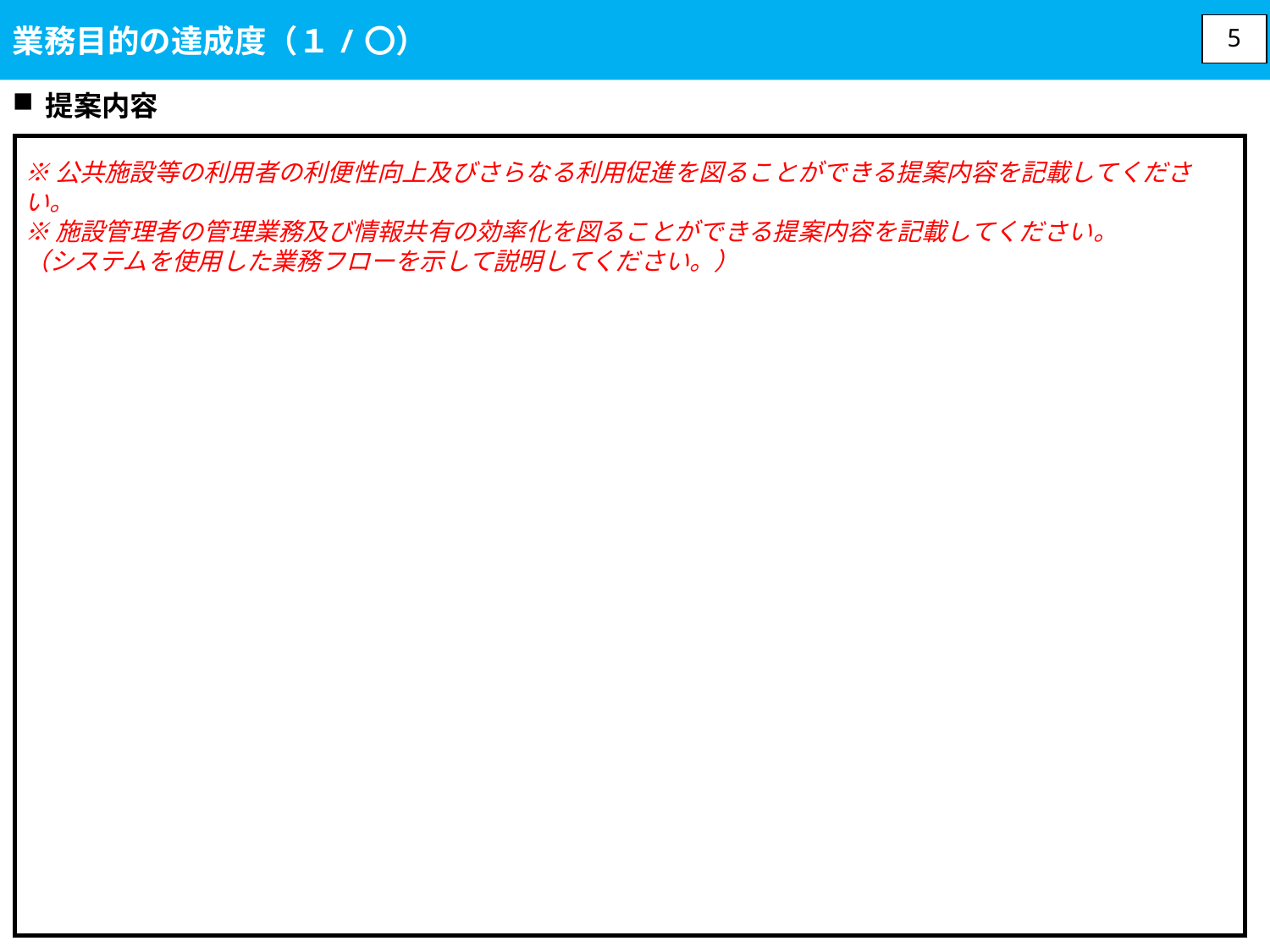

業務目的の達成度（１/〇）
5
提案内容

※公共施設等の利用者の利便性向上及びさらなる利用促進を図ることができる提案内容を記載してください。
※施設管理者の管理業務及び情報共有の効率化を図ることができる提案内容を記載してください。
（システムを使用した業務フローを示して説明してください。）